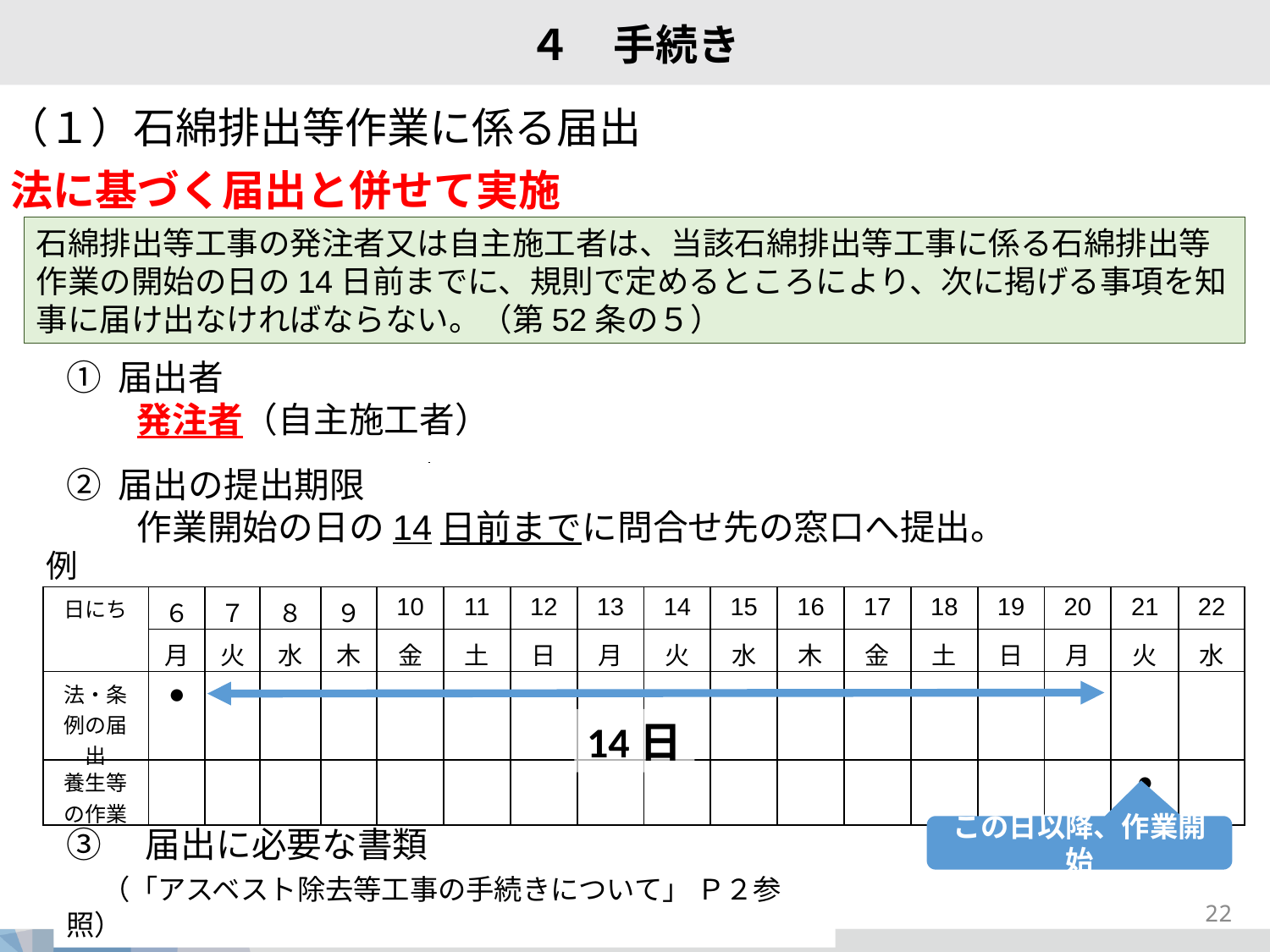

４　手続き
（１）石綿排出等作業に係る届出
法に基づく届出と併せて実施
石綿排出等工事の発注者又は自主施工者は、当該石綿排出等工事に係る石綿排出等作業の開始の日の14日前までに、規則で定めるところにより、次に掲げる事項を知事に届け出なければならない。（第52条の５）
① 届出者
　　発注者（自主施工者）

② 届出の提出期限
　　作業開始の日の14日前までに問合せ先の窓口へ提出。

例
| 日にち | ６ | ７ | ８ | ９ | 10 | 11 | 12 | 13 | 14 | 15 | 16 | 17 | 18 | 19 | 20 | 21 | 22 |
| --- | --- | --- | --- | --- | --- | --- | --- | --- | --- | --- | --- | --- | --- | --- | --- | --- | --- |
|  | 月 | 火 | 水 | 木 | 金 | 土 | 日 | 月 | 火 | 水 | 木 | 金 | 土 | 日 | 月 | 火 | 水 |
| 法・条例の届出 | ● |  |  |  |  |  |  |  |  |  |  |  |  |  |  |  |  |
| 養生等の作業 |  |  |  |  |  |  |  |  |  |  |  |  |  |  |  | ● |  |
14日
この日以降、作業開始
③　届出に必要な書類
　（「アスベスト除去等工事の手続きについて」 Ｐ２参照）
22